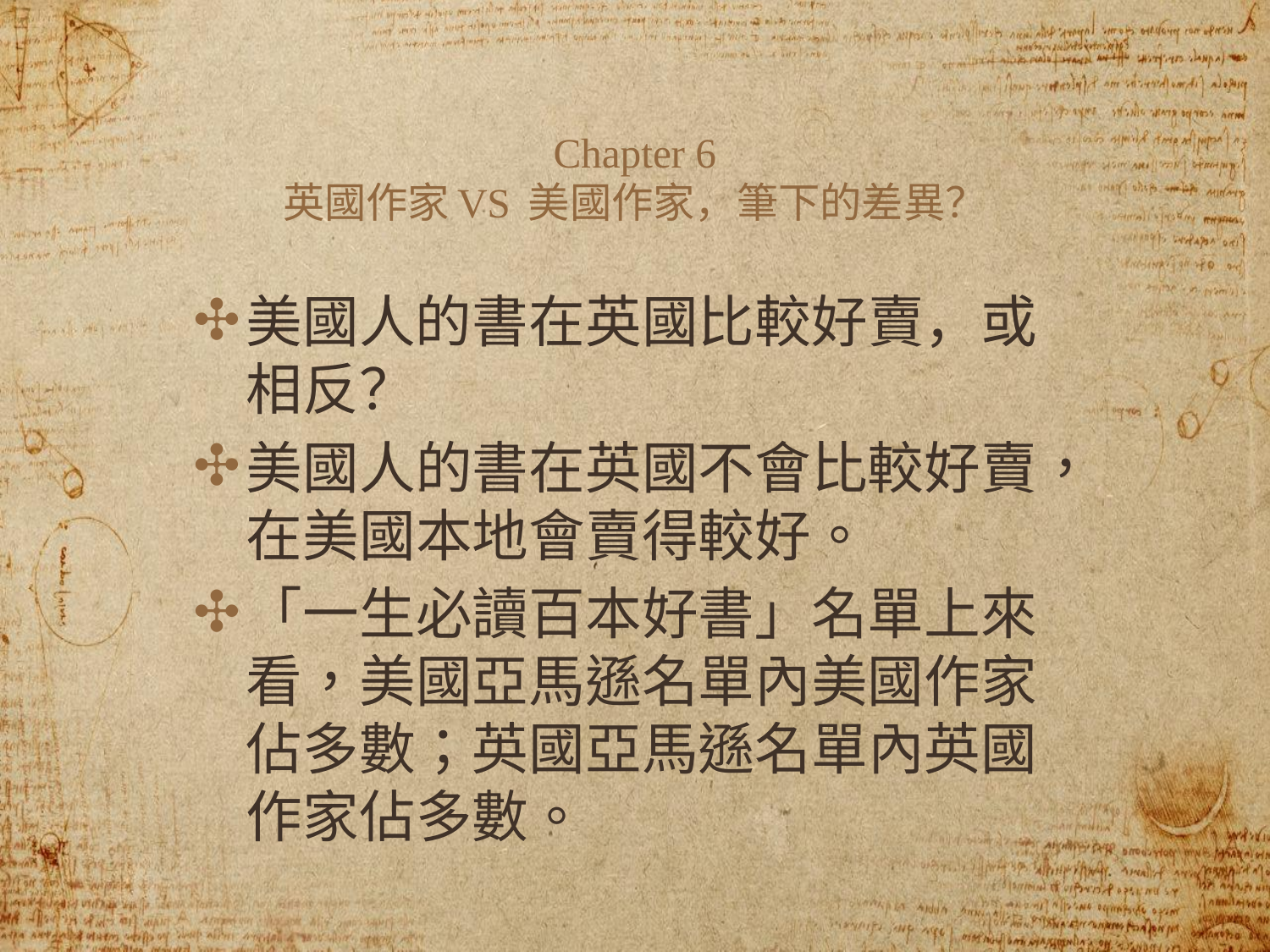

# Chapter 6
英國作家VS 美國作家，筆下的差異？
美國人的書在英國比較好賣，或相反？
美國人的書在英國不會比較好賣，在美國本地會賣得較好。
「一生必讀百本好書」名單上來看，美國亞馬遜名單內美國作家佔多數；英國亞馬遜名單內英國作家佔多數。